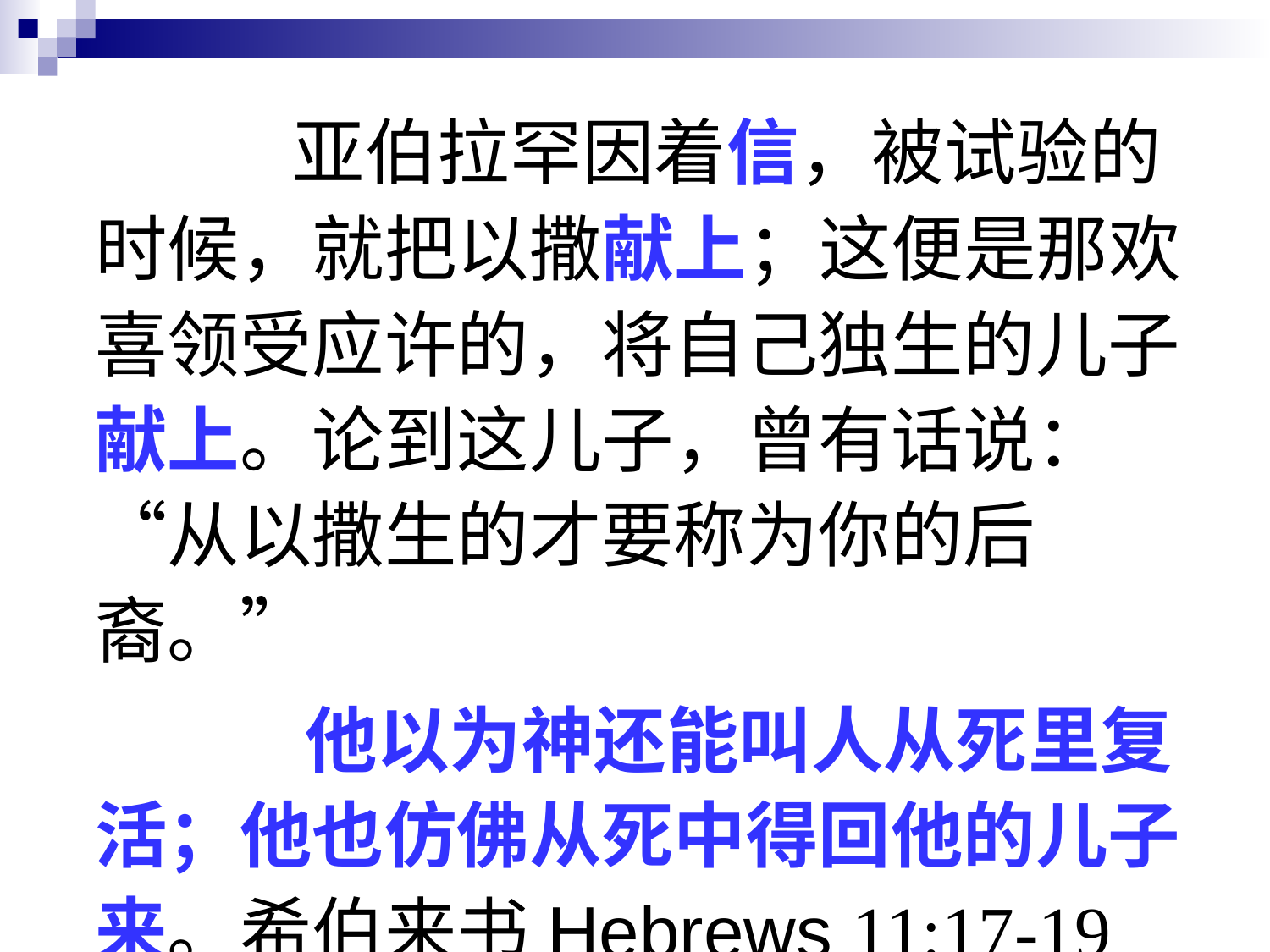

亚伯拉罕因着信，被试验的时候，就把以撒献上；这便是那欢喜领受应许的，将自己独生的儿子献上。论到这儿子，曾有话说：“从以撒生的才要称为你的后裔。”
		    他以为神还能叫人从死里复活；他也仿佛从死中得回他的儿子来。希伯来书Hebrews 11:17-19